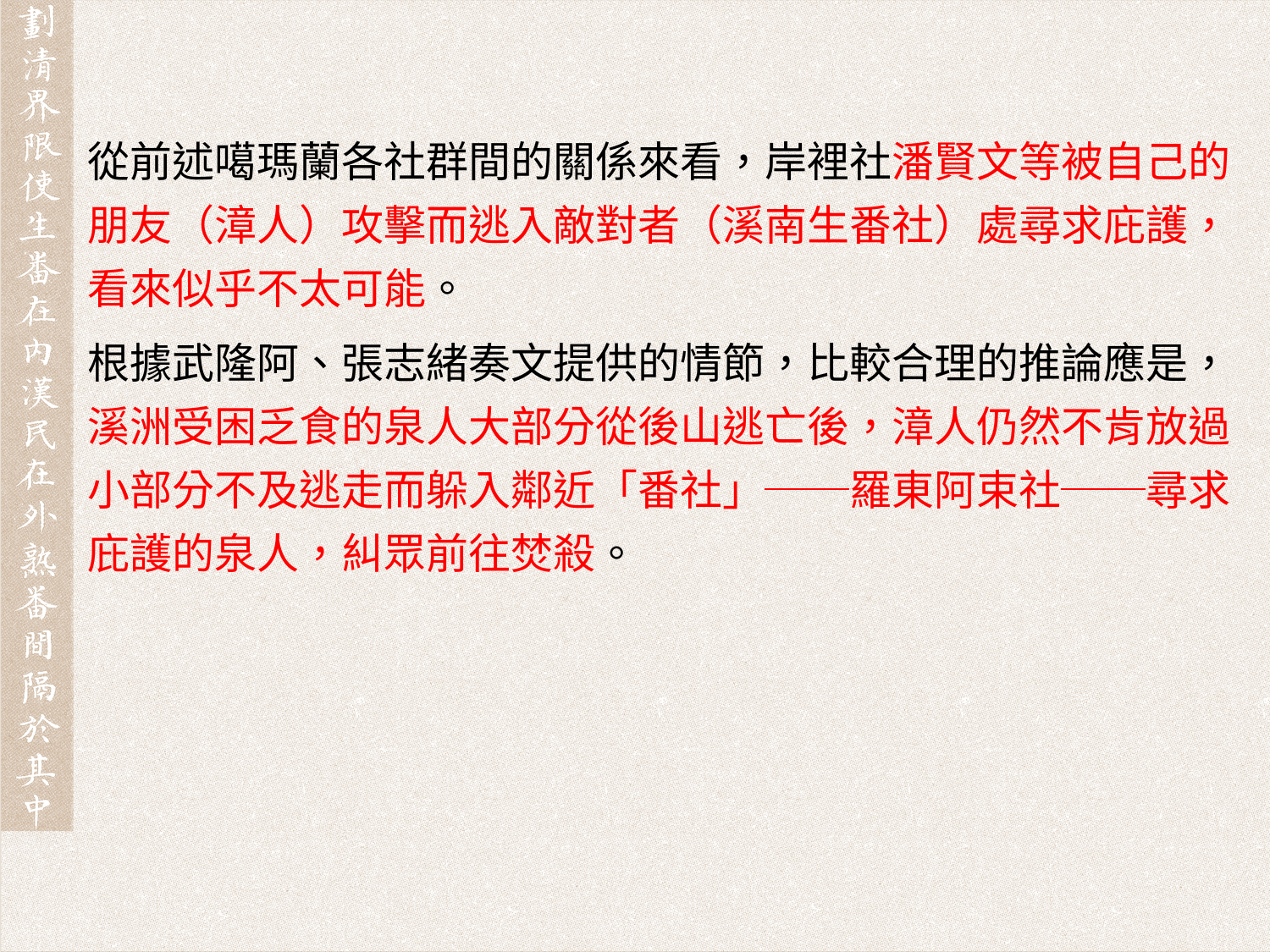

從前述噶瑪蘭各社群間的關係來看，岸裡社潘賢文等被自己的朋友（漳人）攻擊而逃入敵對者（溪南生番社）處尋求庇護，看來似乎不太可能。
根據武隆阿、張志緒奏文提供的情節，比較合理的推論應是，溪洲受困乏食的泉人大部分從後山逃亡後，漳人仍然不肯放過小部分不及逃走而躲入鄰近「番社」──羅東阿束社──尋求庇護的泉人，糾眾前往焚殺。